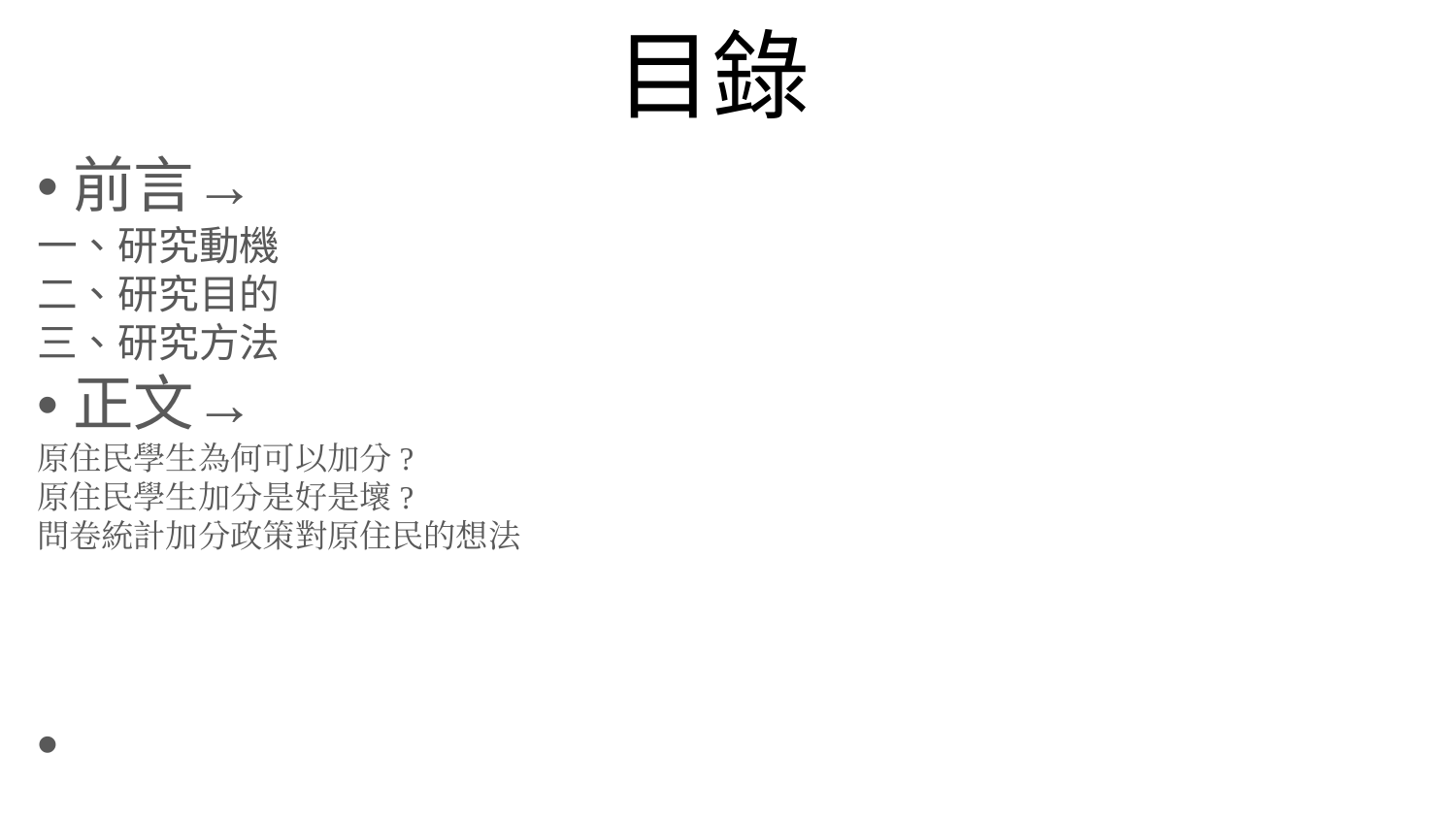

# 目錄

•前言→
一、研究動機
二、研究目的
三、研究方法
•正文→
原住民學生為何可以加分?
原住民學生加分是好是壞?
問卷統計加分政策對原住民的想法

•
•
•